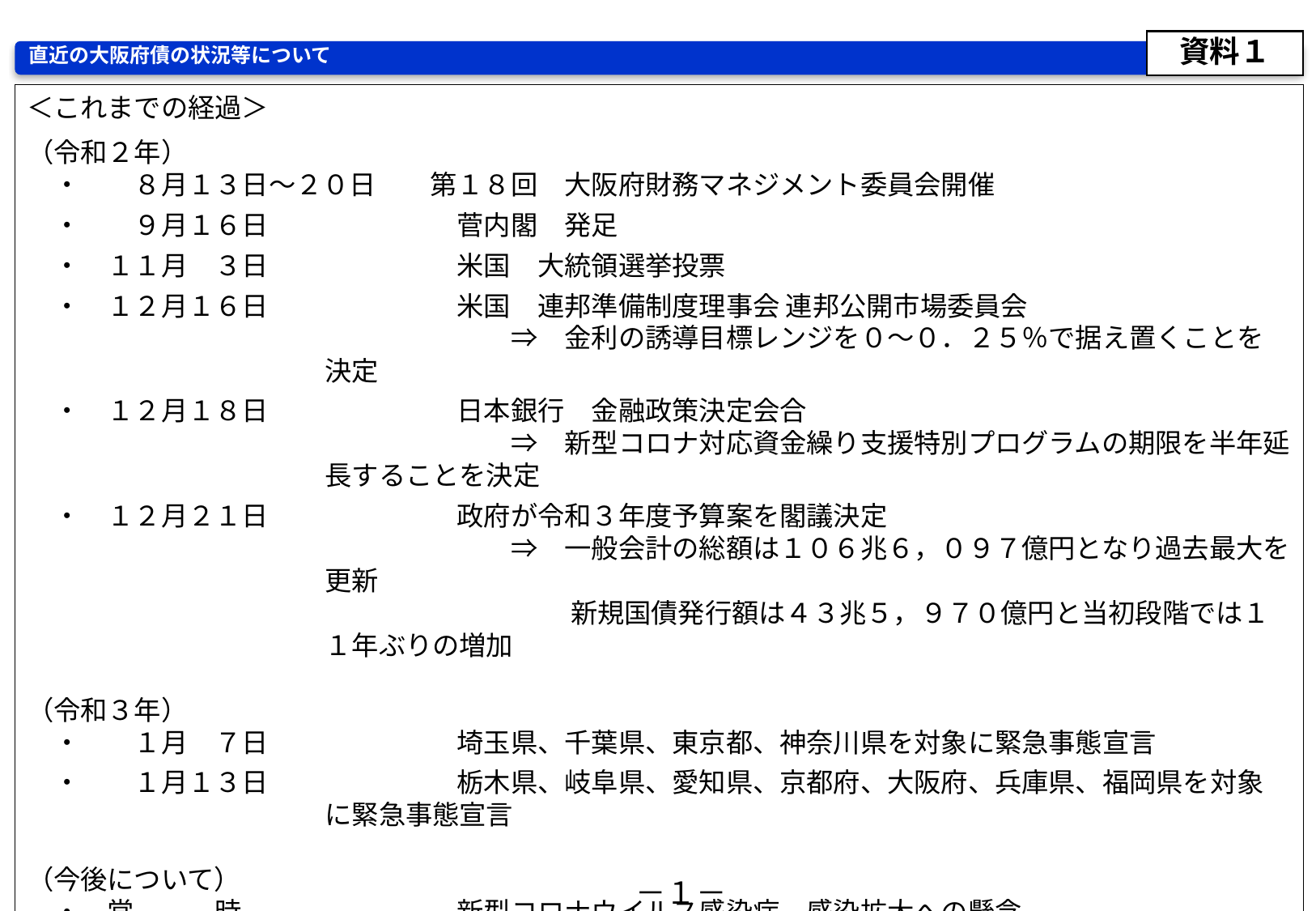

資料１
直近の大阪府債の状況等について
＜これまでの経過＞

（令和２年）
　・　　８月１３日～２０日　　第１８回　大阪府財務マネジメント委員会開催

　・　　９月１６日　　　　　　　菅内閣　発足

　・　１１月　３日　　　　　　　米国　大統領選挙投票

　・　１２月１６日　　　　　　　米国　連邦準備制度理事会 連邦公開市場委員会
　　　　　　　　　　　　　　　　　　⇒　金利の誘導目標レンジを０～０．２５％で据え置くことを決定

　・　１２月１８日　　　　　　　日本銀行　金融政策決定会合
　　　　　　　　　　　　　　　　　　⇒　新型コロナ対応資金繰り支援特別プログラムの期限を半年延長することを決定

　・　１２月２１日　　　　　　　政府が令和３年度予算案を閣議決定
　　　　　　　　　　　　　　　　　　⇒　一般会計の総額は１０６兆６，０９７億円となり過去最大を更新
　　　　　　　　　　　　　　　　　　　　 新規国債発行額は４３兆５，９７０億円と当初段階では１１年ぶりの増加

（令和３年）
　・　　１月　７日　　　　　　　埼玉県、千葉県、東京都、神奈川県を対象に緊急事態宣言

　・　　１月１３日　　　　　　　栃木県、岐阜県、愛知県、京都府、大阪府、兵庫県、福岡県を対象に緊急事態宣言

（今後について）
　・　常　　　時　　　　　　　　新型コロナウイルス感染症　感染拡大への懸念

　・　７月２３日～９月５日   東京オリンピック・パラリンピック
－１－